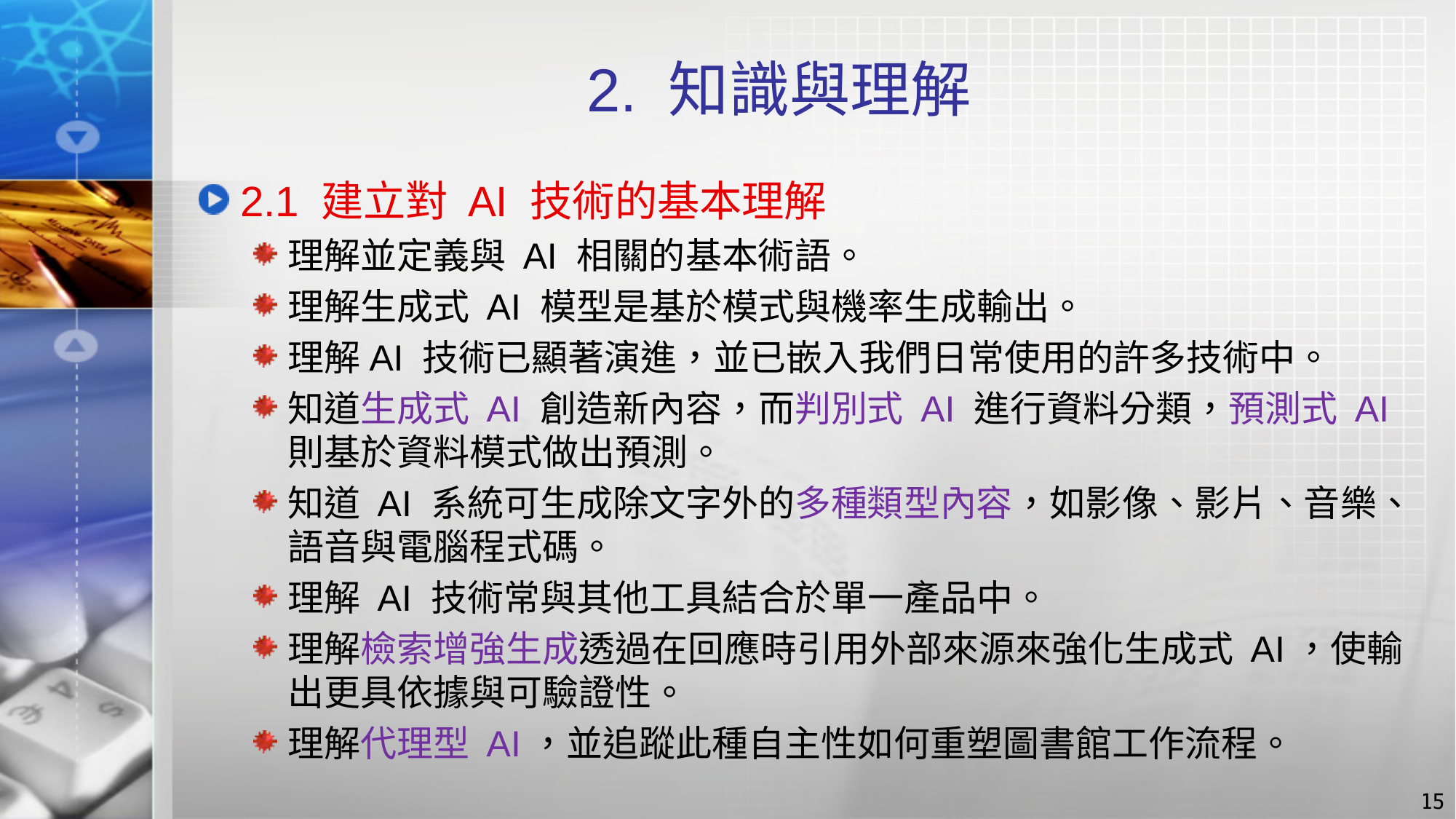

# 2. 知識與理解
2.1 建立對 AI 技術的基本理解
理解並定義與 AI 相關的基本術語。
理解生成式 AI 模型是基於模式與機率生成輸出。
理解AI 技術已顯著演進，並已嵌入我們日常使用的許多技術中。
知道生成式 AI 創造新內容，而判別式 AI 進行資料分類，預測式 AI 則基於資料模式做出預測。
知道 AI 系統可生成除文字外的多種類型內容，如影像、影片、音樂、語音與電腦程式碼。
理解 AI 技術常與其他工具結合於單一產品中。
理解檢索增強生成透過在回應時引用外部來源來強化生成式 AI，使輸出更具依據與可驗證性。
理解代理型 AI，並追蹤此種自主性如何重塑圖書館工作流程。
15